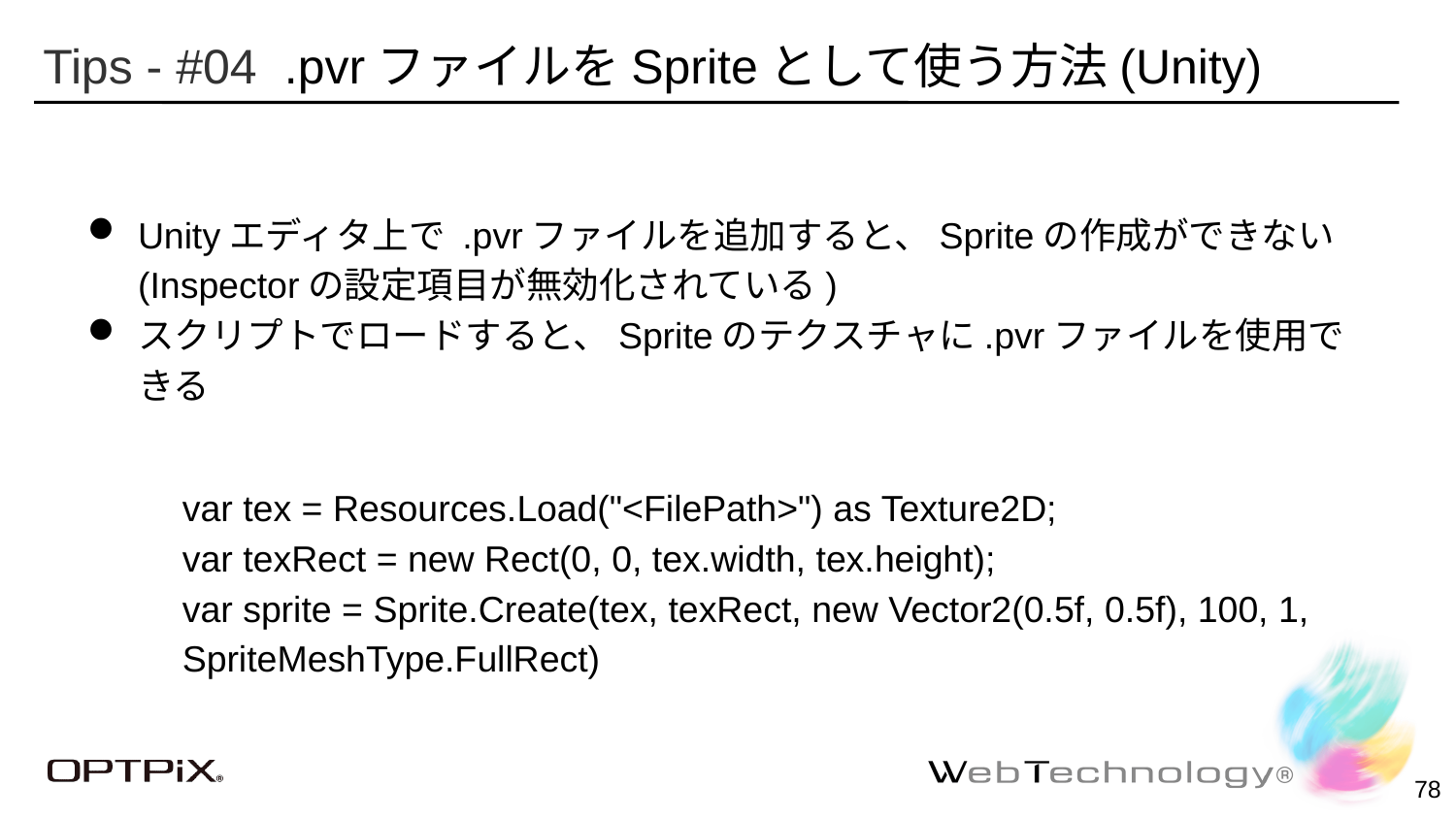

# Tips - #04  .pvrファイルをSpriteとして使う方法(Unity)
Unityエディタ上で .pvrファイルを追加すると、Spriteの作成ができない
(Inspectorの設定項目が無効化されている)
スクリプトでロードすると、Spriteのテクスチャに.pvrファイルを使用できる

var tex = Resources.Load("<FilePath>") as Texture2D;
var texRect = new Rect(0, 0, tex.width, tex.height);
var sprite = Sprite.Create(tex, texRect, new Vector2(0.5f, 0.5f), 100, 1, SpriteMeshType.FullRect)

78